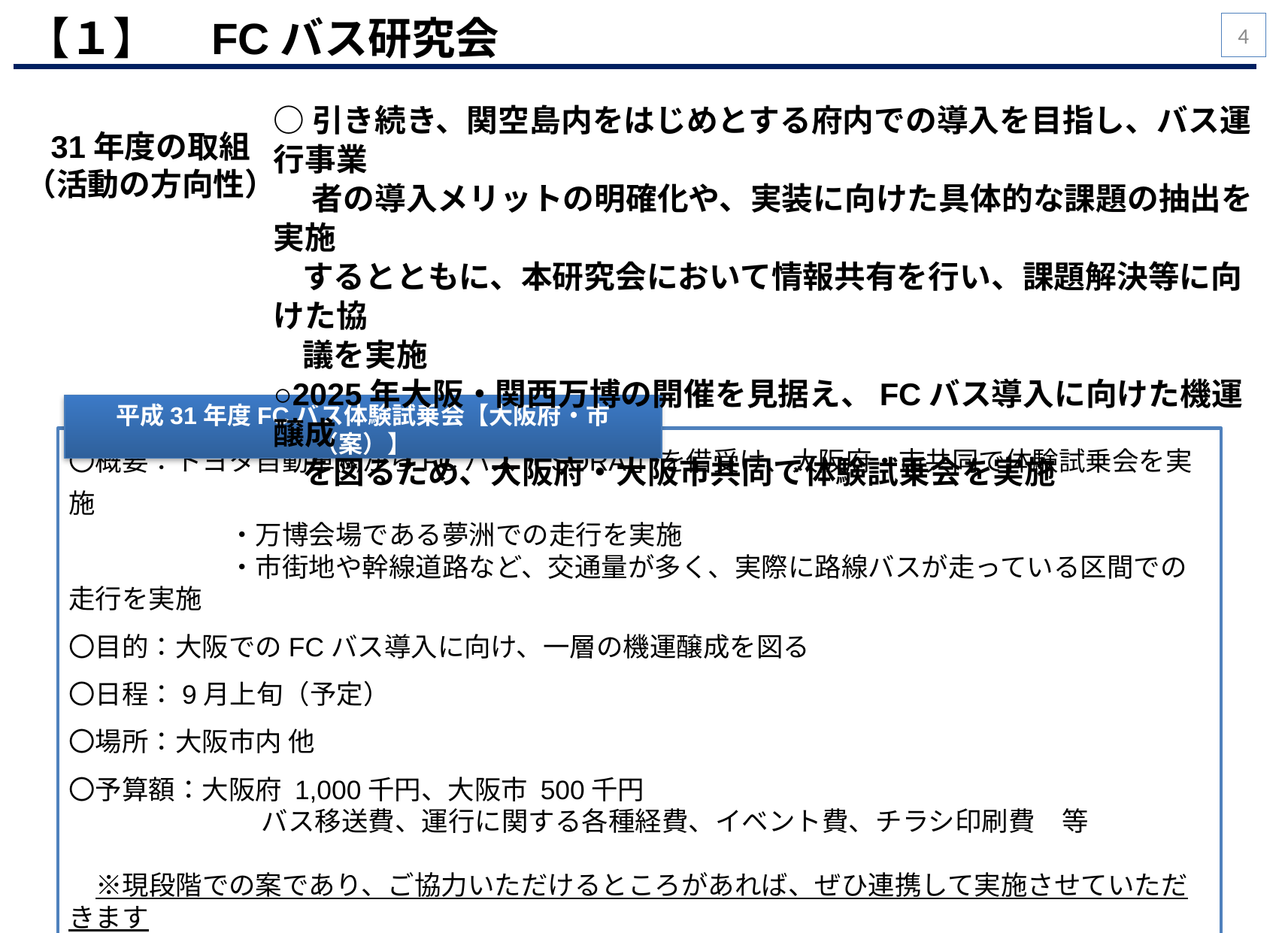

【１】　FCバス研究会
4
○引き続き、関空島内をはじめとする府内での導入を目指し、バス運行事業
　 者の導入メリットの明確化や、実装に向けた具体的な課題の抽出を実施
   するとともに、本研究会において情報共有を行い、課題解決等に向けた協
   議を実施
○2025年大阪・関西万博の開催を見据え、FCバス導入に向けた機運醸成
   を図るため、大阪府・大阪市共同で体験試乗会を実施
31年度の取組
（活動の方向性）
平成31年度FCバス体験試乗会【大阪府・市（案）】
〇概要：トヨタ自動車㈱からFCバス「SORA」を借受け、大阪府・市共同で体験試乗会を実施
　　　　　　・万博会場である夢洲での走行を実施
　　　　　　・市街地や幹線道路など、交通量が多く、実際に路線バスが走っている区間での走行を実施

〇目的：大阪でのFCバス導入に向け、一層の機運醸成を図る

〇日程：9月上旬（予定）

〇場所：大阪市内 他

〇予算額：大阪府 1,000千円、大阪市 500千円
　　　　　　　 バス移送費、運行に関する各種経費、イベント費、チラシ印刷費　等

　※現段階での案であり、ご協力いただけるところがあれば、ぜひ連携して実施させていただきます